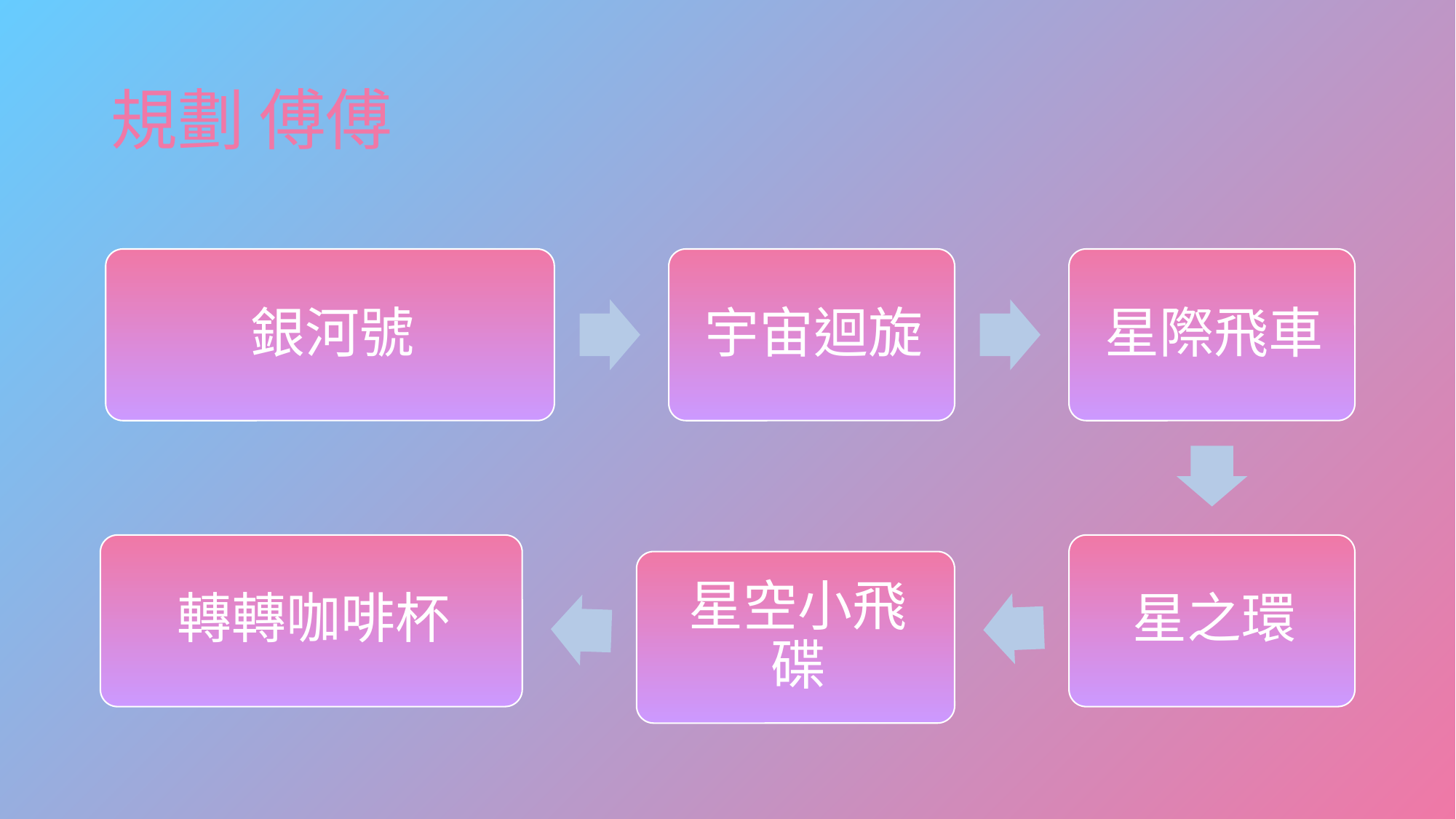

# 規劃 傅傅
銀河號

宇宙迴旋

星際飛車

星之環

星空小飛碟

轉轉咖啡杯